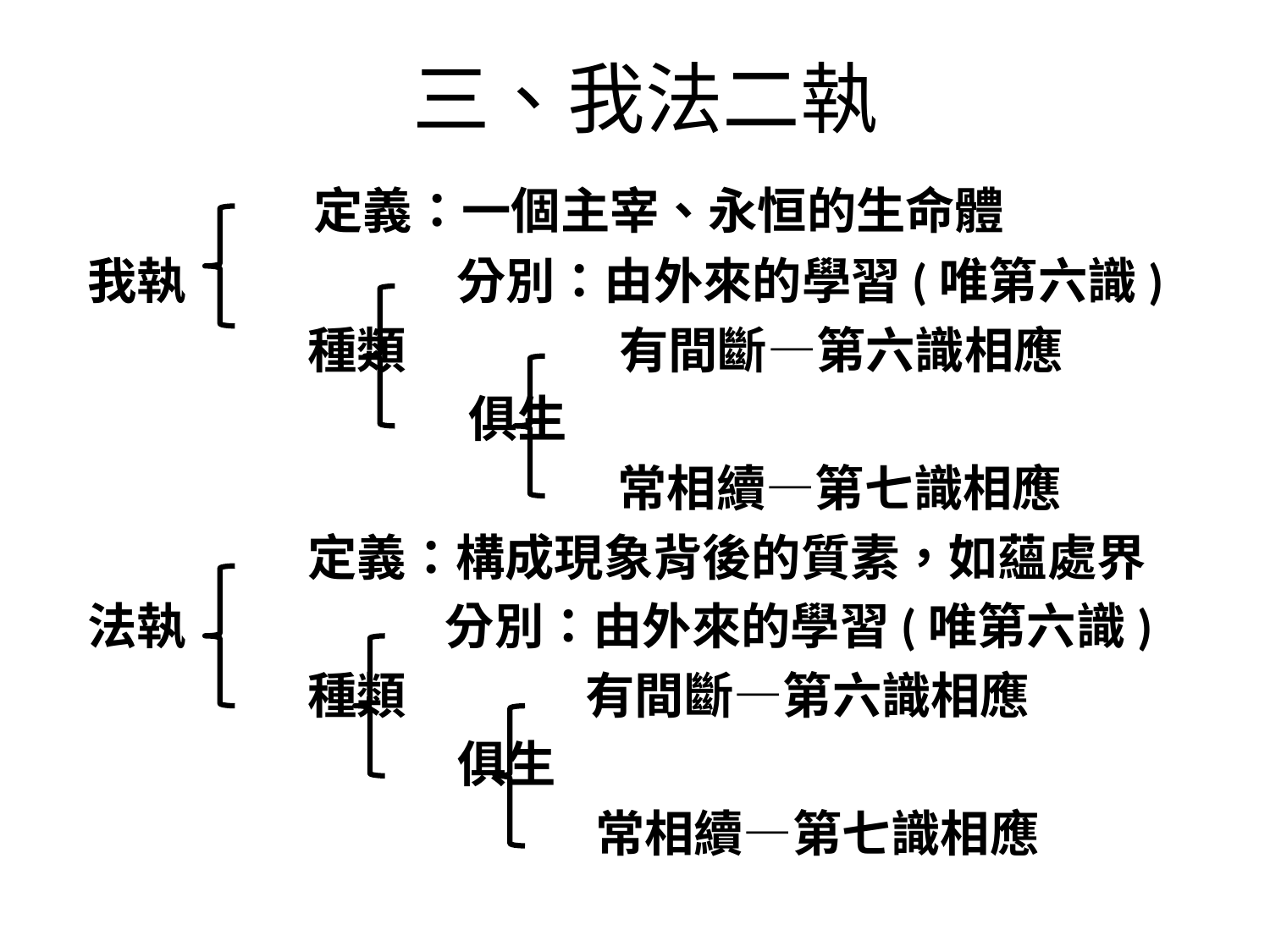

# 三、我法二執
		   定義：一個主宰、永恒的生命體
我執		      分別：由外來的學習(唯第六識)
		   種類                   有間斷—第六識相應
			      俱生
				        常相續—第七識相應
		   定義：構成現象背後的質素，如蘊處界
法執 		     分別：由外來的學習(唯第六識)
		   種類                有間斷—第六識相應
			     俱生
				      常相續—第七識相應